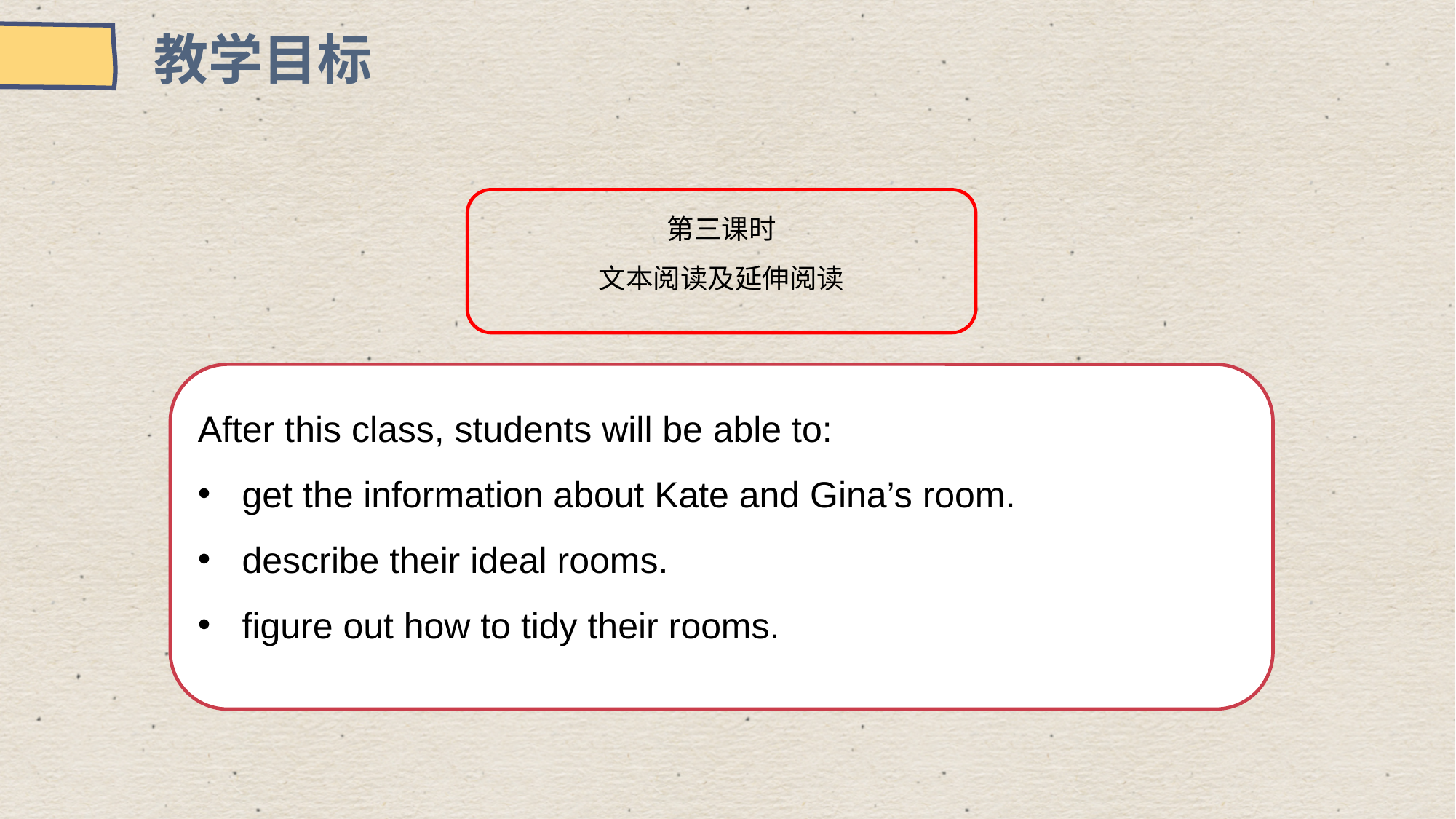

教学目标
第三课时
文本阅读及延伸阅读

After this class, students will be able to:
 get the information about Kate and Gina’s room.
 describe their ideal rooms.
 figure out how to tidy their rooms.